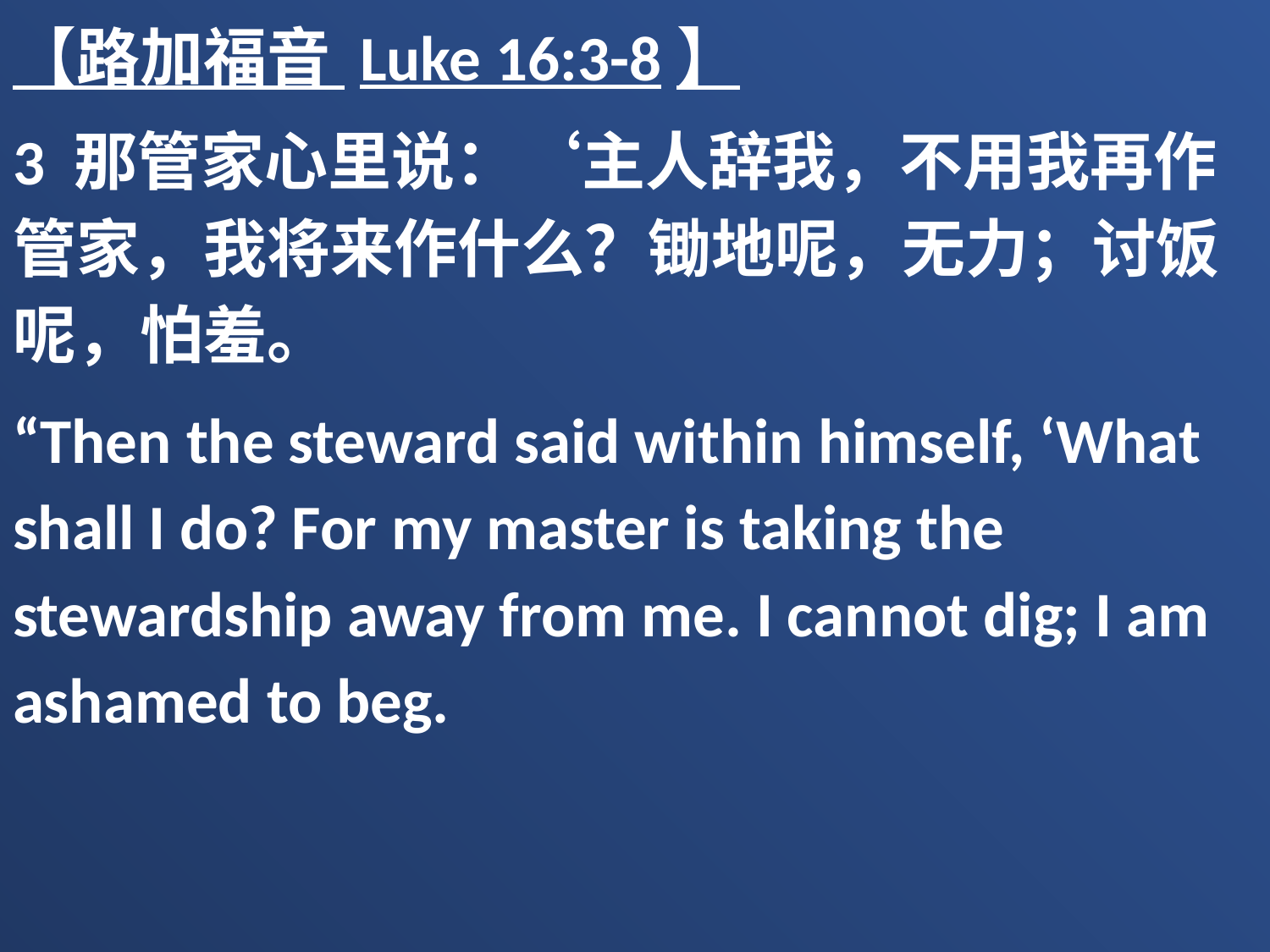

【路加福音 Luke 16:3-8】
3 那管家心里说：‘主人辞我，不用我再作管家，我将来作什么？锄地呢，无力；讨饭呢，怕羞。
“Then the steward said within himself, ‘What shall I do? For my master is taking the stewardship away from me. I cannot dig; I am ashamed to beg.